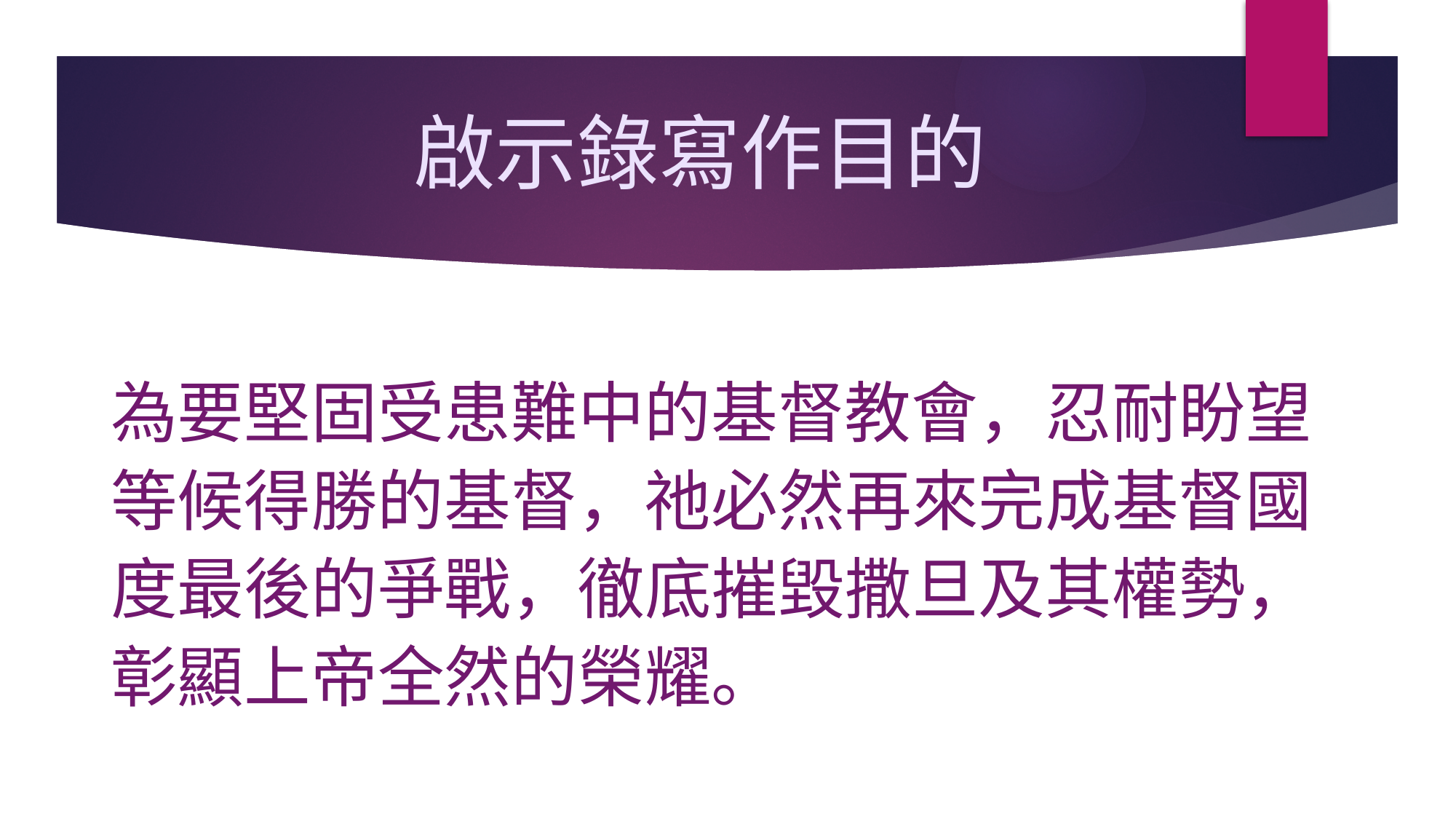

# 啟示錄寫作目的
為要堅固受患難中的基督教會，忍耐盼望等候得勝的基督，祂必然再來完成基督國度最後的爭戰，徹底摧毀撒旦及其權勢，彰顯上帝全然的榮耀。